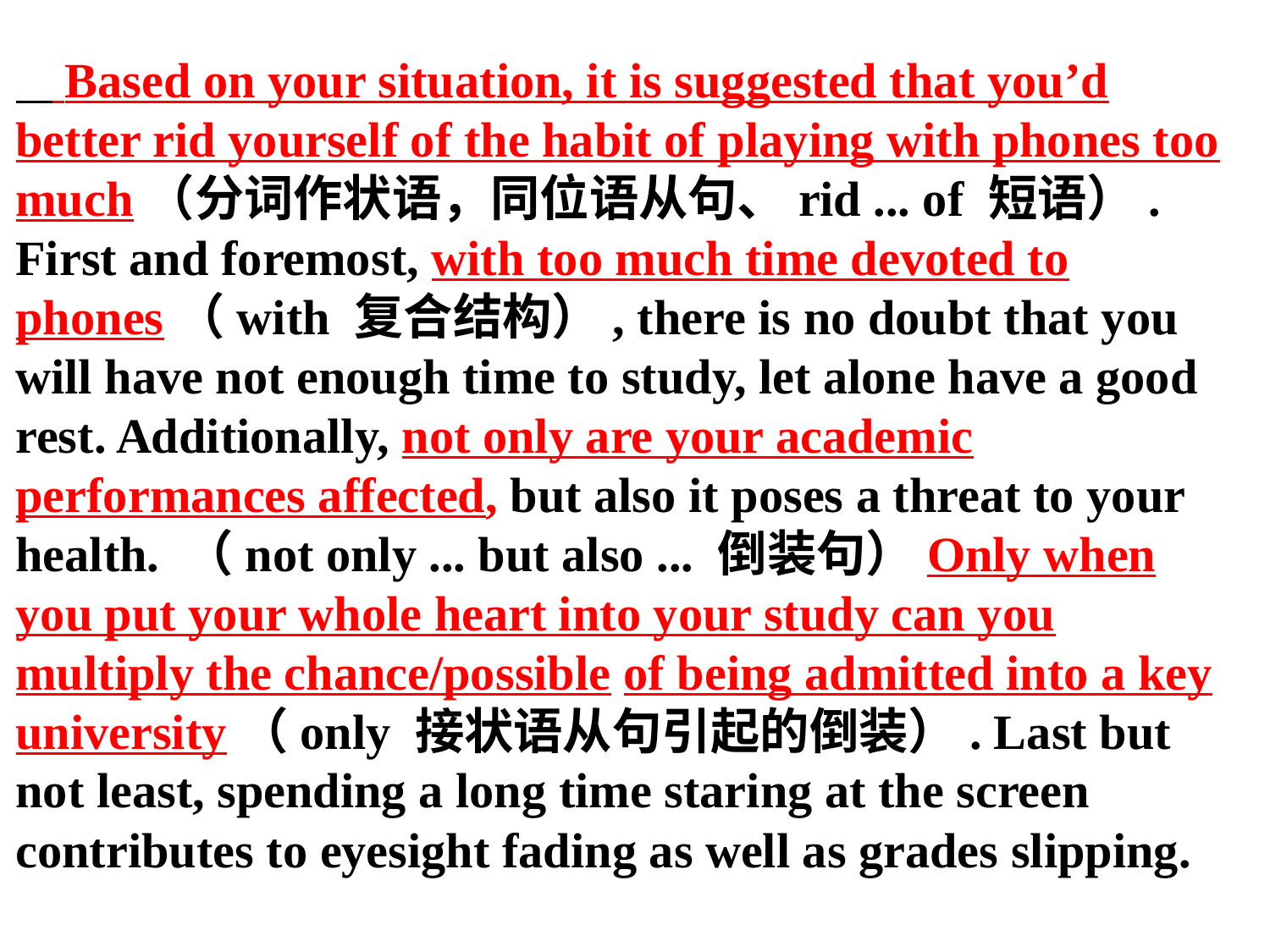

Based on your situation, it is suggested that you’d better rid yourself of the habit of playing with phones too much（分词作状语，同位语从句、rid ... of 短语）. First and foremost, with too much time devoted to phones（with 复合结构）, there is no doubt that you will have not enough time to study, let alone have a good rest. Additionally, not only are your academic performances affected, but also it poses a threat to your health. （not only ... but also ... 倒装句）Only when you put your whole heart into your study can you multiply the chance/possible of being admitted into a key university（only 接状语从句引起的倒装）. Last but not least, spending a long time staring at the screen contributes to eyesight fading as well as grades slipping.